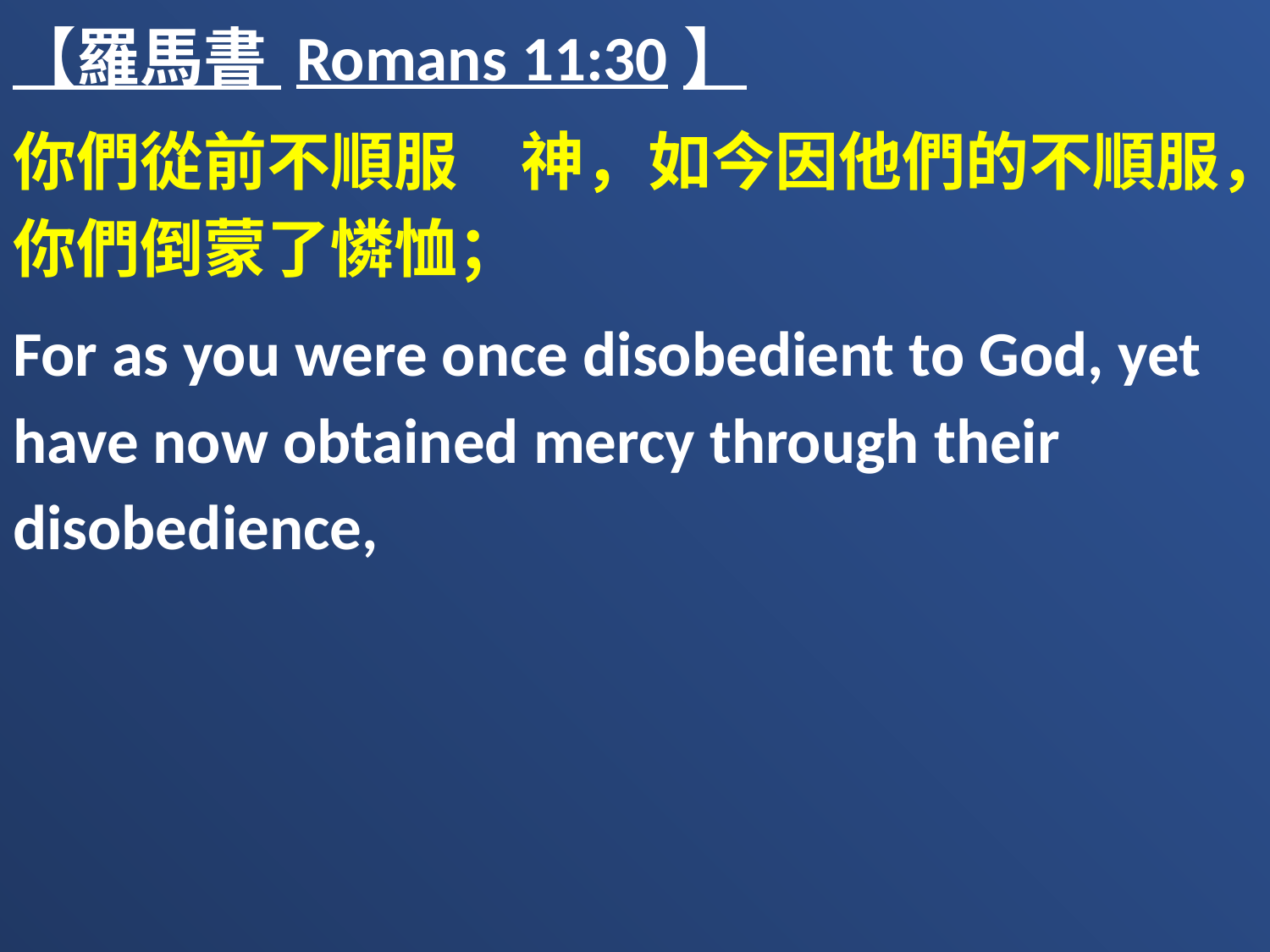

【羅馬書 Romans 11:30】
你們從前不順服　神，如今因他們的不順服，你們倒蒙了憐恤；
For as you were once disobedient to God, yet have now obtained mercy through their disobedience,